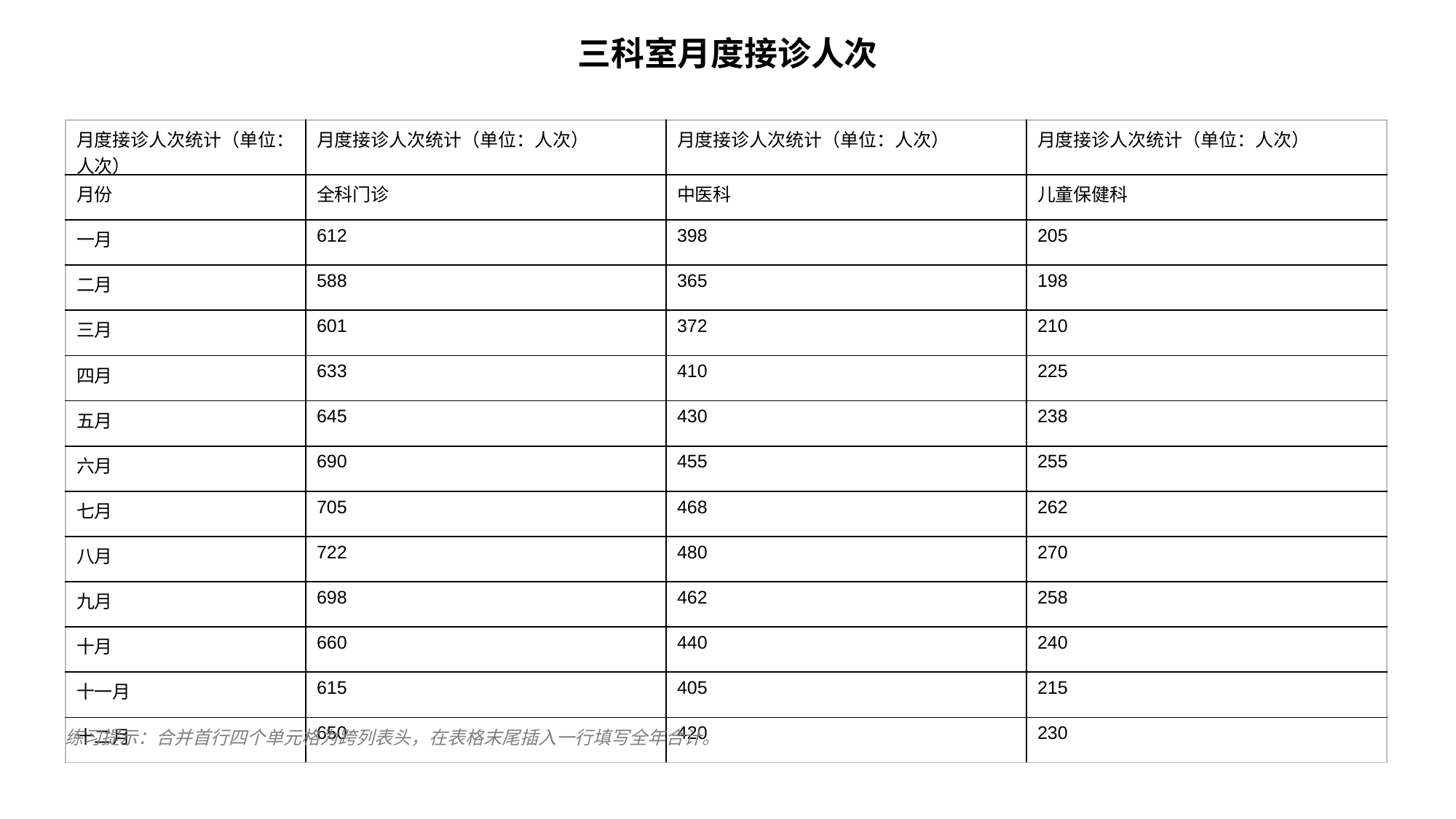

三科室月度接诊人次
| 月度接诊人次统计（单位：人次） | 月度接诊人次统计（单位：人次） | 月度接诊人次统计（单位：人次） | 月度接诊人次统计（单位：人次） |
| --- | --- | --- | --- |
| 月份 | 全科门诊 | 中医科 | 儿童保健科 |
| 一月 | 612 | 398 | 205 |
| 二月 | 588 | 365 | 198 |
| 三月 | 601 | 372 | 210 |
| 四月 | 633 | 410 | 225 |
| 五月 | 645 | 430 | 238 |
| 六月 | 690 | 455 | 255 |
| 七月 | 705 | 468 | 262 |
| 八月 | 722 | 480 | 270 |
| 九月 | 698 | 462 | 258 |
| 十月 | 660 | 440 | 240 |
| 十一月 | 615 | 405 | 215 |
| 十二月 | 650 | 420 | 230 |
练习提示：合并首行四个单元格为跨列表头，在表格末尾插入一行填写全年合计。